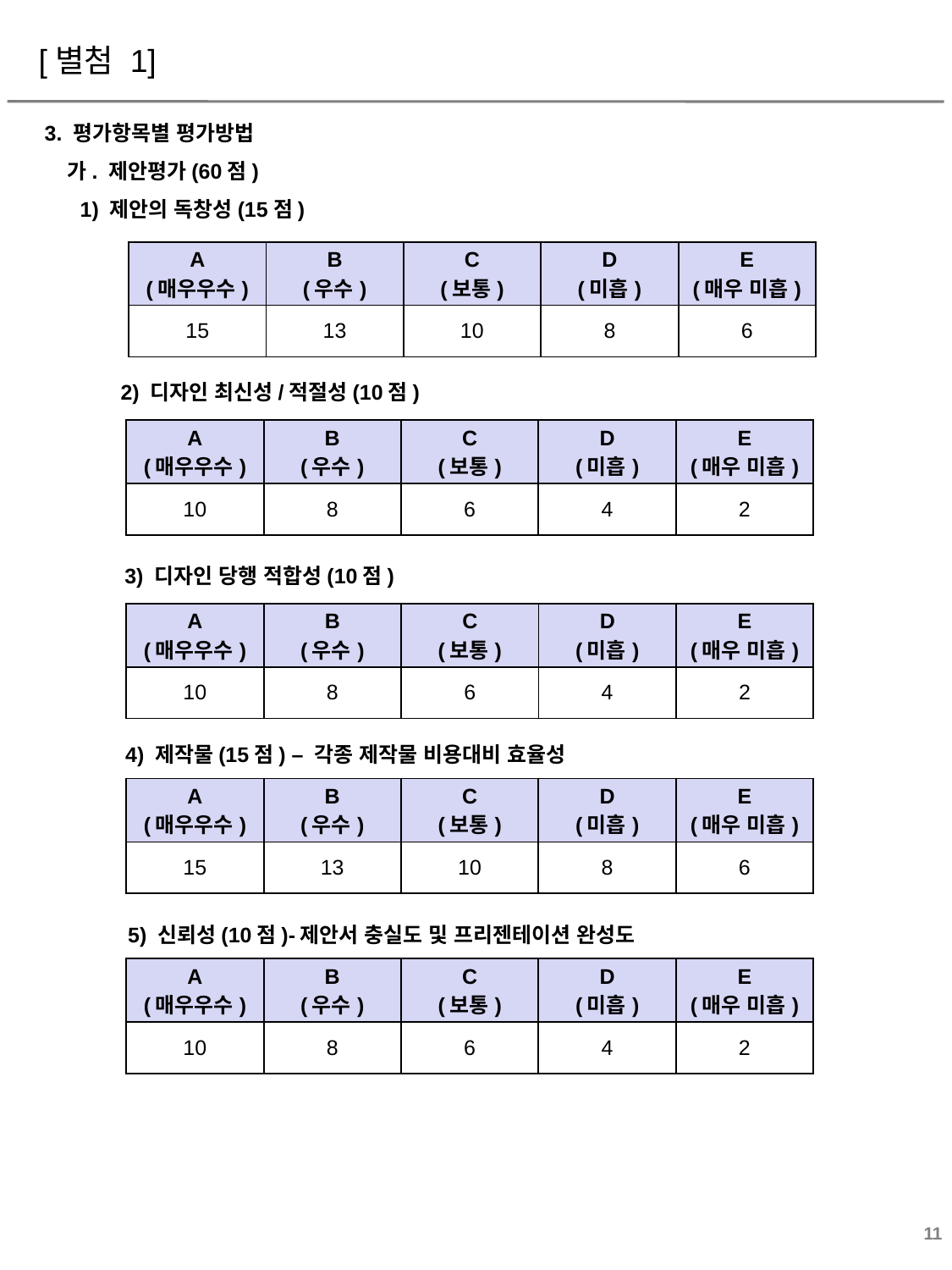

[별첨 1]
3. 평가항목별 평가방법
   가. 제안평가(60점)
      1) 제안의 독창성(15점)
| A (매우우수) | B (우수) | C (보통) | D (미흡) | E (매우 미흡) |
| --- | --- | --- | --- | --- |
| 15 | 13 | 10 | 8 | 6 |
2) 디자인 최신성/적절성(10점)
| A (매우우수) | B (우수) | C (보통) | D (미흡) | E (매우 미흡) |
| --- | --- | --- | --- | --- |
| 10 | 8 | 6 | 4 | 2 |
3) 디자인 당행 적합성(10점)
| A (매우우수) | B (우수) | C (보통) | D (미흡) | E (매우 미흡) |
| --- | --- | --- | --- | --- |
| 10 | 8 | 6 | 4 | 2 |
4) 제작물(15점) – 각종 제작물 비용대비 효율성
| A (매우우수) | B (우수) | C (보통) | D (미흡) | E (매우 미흡) |
| --- | --- | --- | --- | --- |
| 15 | 13 | 10 | 8 | 6 |
5) 신뢰성(10점)-제안서 충실도 및 프리젠테이션 완성도
| A (매우우수) | B (우수) | C (보통) | D (미흡) | E (매우 미흡) |
| --- | --- | --- | --- | --- |
| 10 | 8 | 6 | 4 | 2 |
11